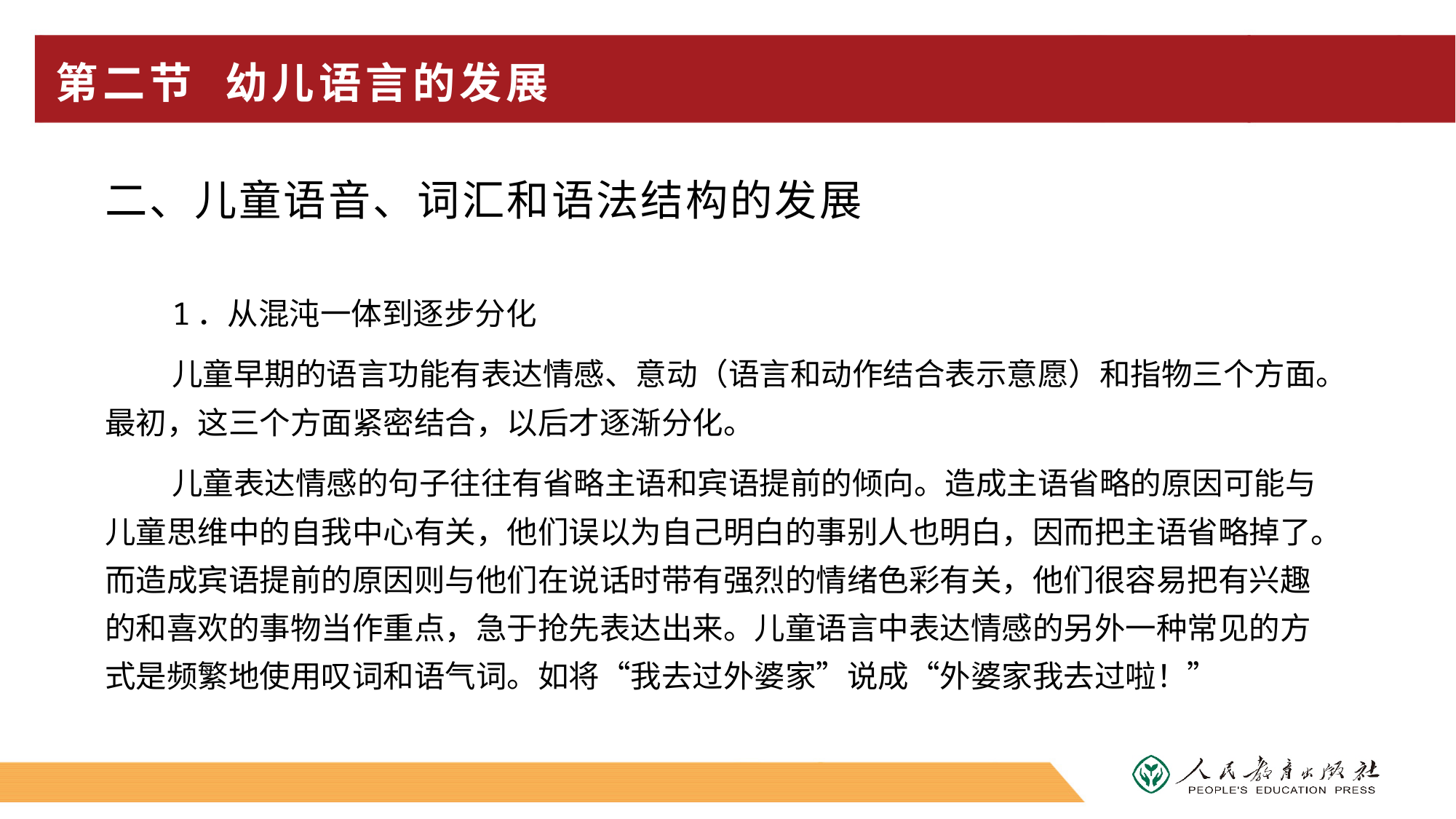

# 第二节  幼儿语言的发展
二、儿童语音、词汇和语法结构的发展
1．从混沌一体到逐步分化
儿童早期的语言功能有表达情感、意动（语言和动作结合表示意愿）和指物三个方面。最初，这三个方面紧密结合，以后才逐渐分化。
儿童表达情感的句子往往有省略主语和宾语提前的倾向。造成主语省略的原因可能与儿童思维中的自我中心有关，他们误以为自己明白的事别人也明白，因而把主语省略掉了。而造成宾语提前的原因则与他们在说话时带有强烈的情绪色彩有关，他们很容易把有兴趣的和喜欢的事物当作重点，急于抢先表达出来。儿童语言中表达情感的另外一种常见的方式是频繁地使用叹词和语气词。如将“我去过外婆家”说成“外婆家我去过啦！”